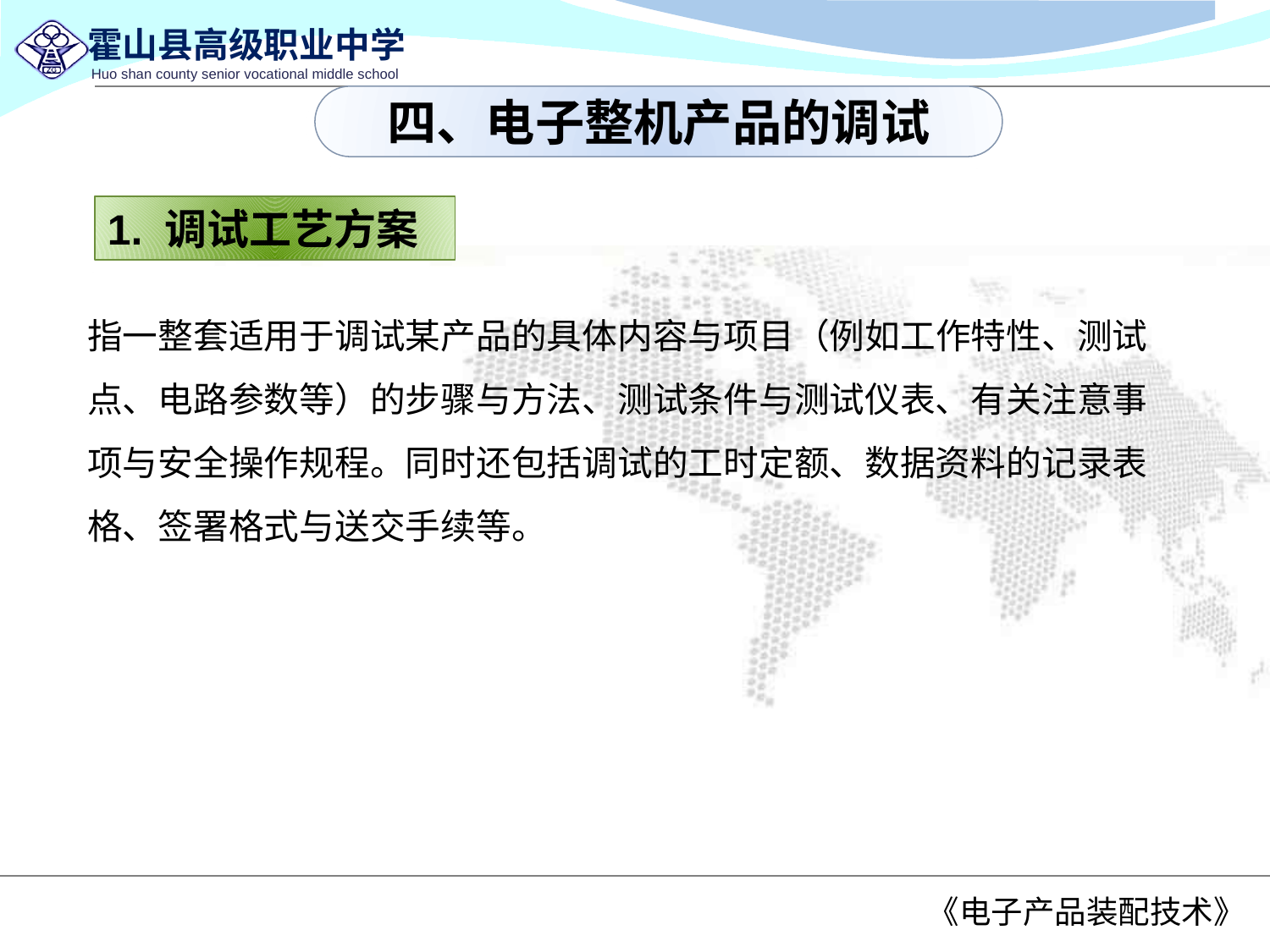

四、电子整机产品的调试
1. 调试工艺方案
指一整套适用于调试某产品的具体内容与项目（例如工作特性、测试点、电路参数等）的步骤与方法、测试条件与测试仪表、有关注意事项与安全操作规程。同时还包括调试的工时定额、数据资料的记录表格、签署格式与送交手续等。